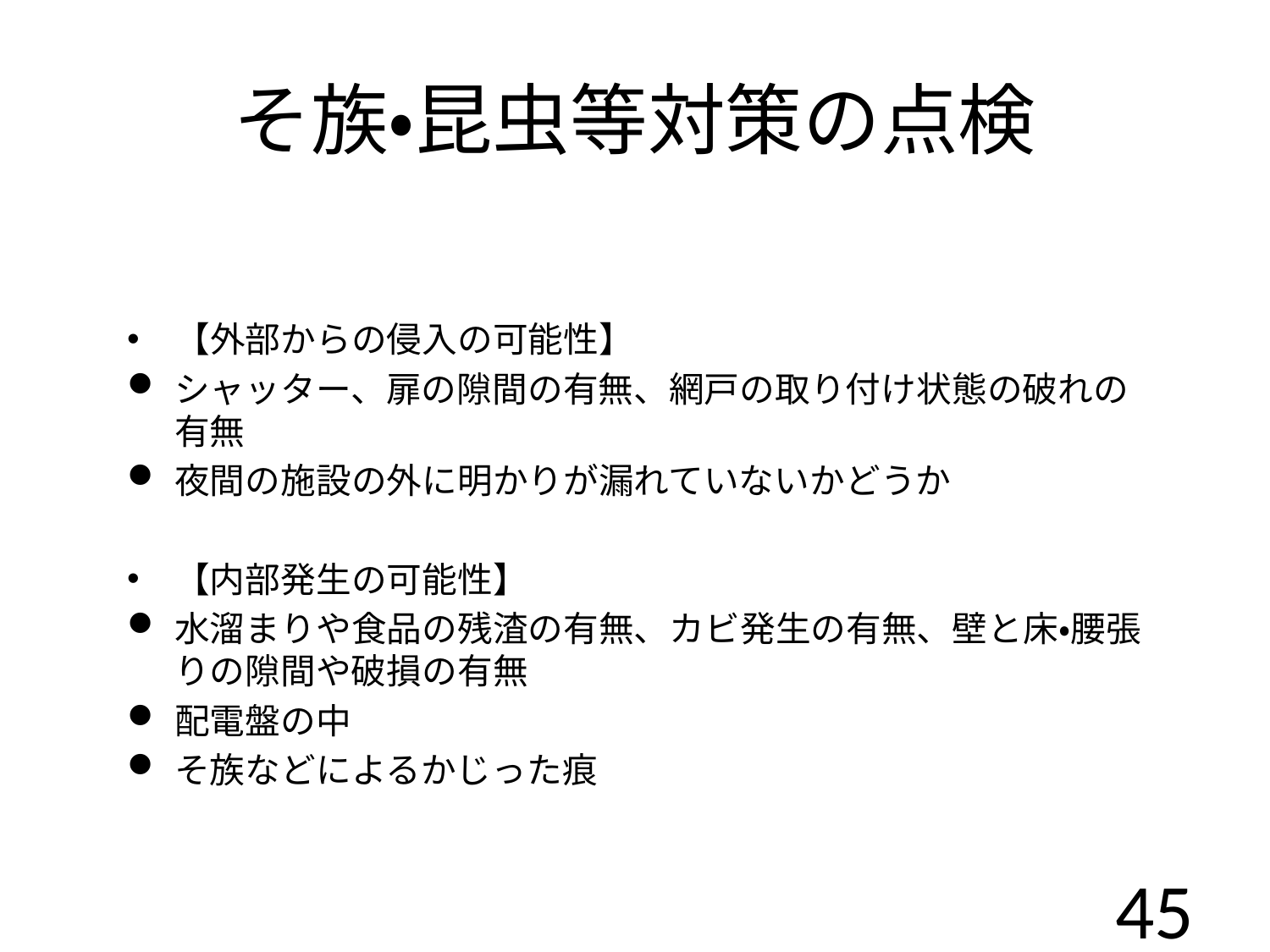

# そ族・昆虫等対策の点検
【外部からの侵入の可能性】
シャッター、扉の隙間の有無、網戸の取り付け状態の破れの有無
夜間の施設の外に明かりが漏れていないかどうか

【内部発生の可能性】
水溜まりや食品の残渣の有無、カビ発生の有無、壁と床・腰張りの隙間や破損の有無
配電盤の中
そ族などによるかじった痕
45